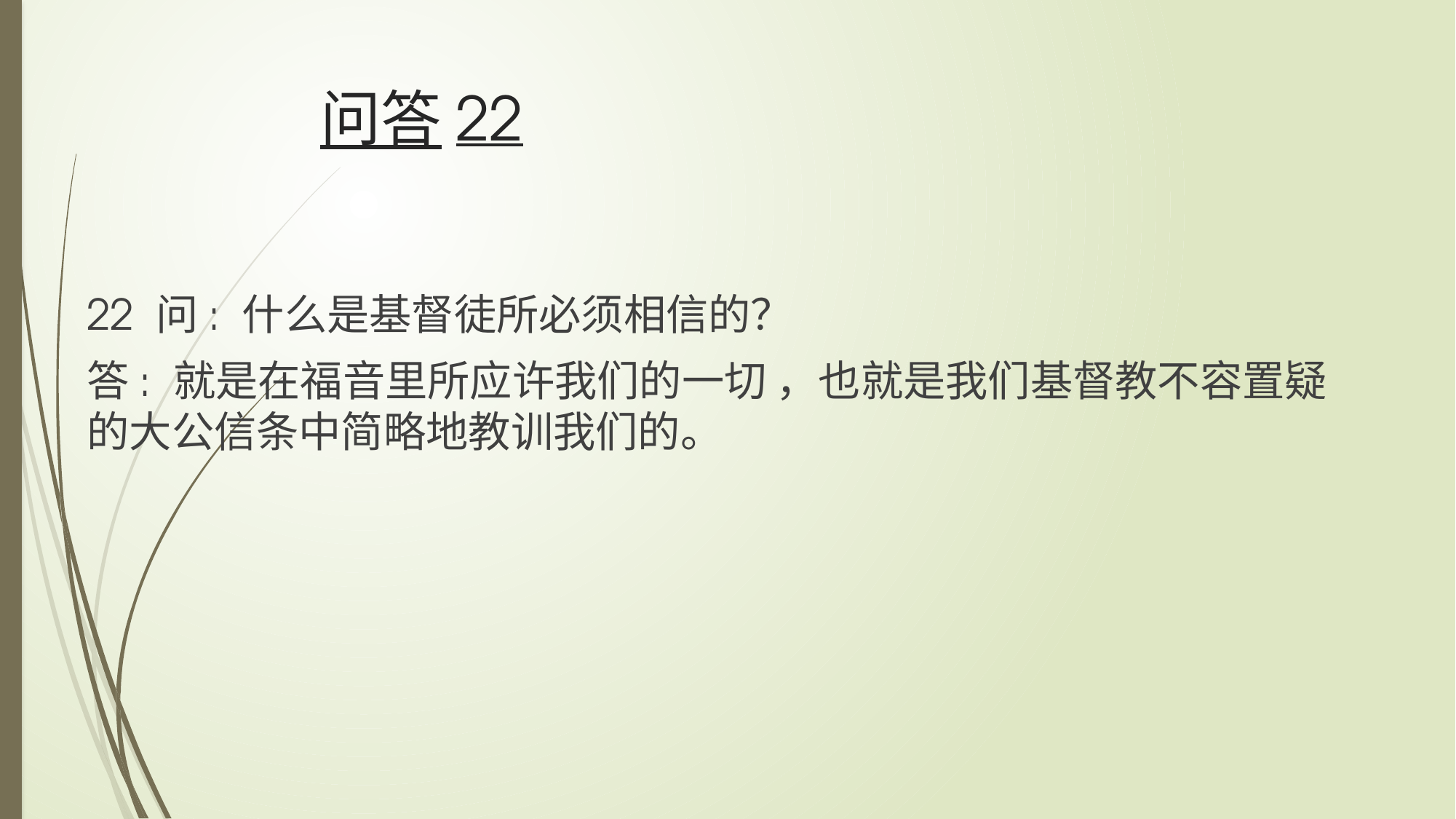

# 问答22
22 问: 什么是基督徒所必须相信的？
答: 就是在福音里所应许我们的一切 ，也就是我们基督教不容置疑的大公信条中简略地教训我们的。